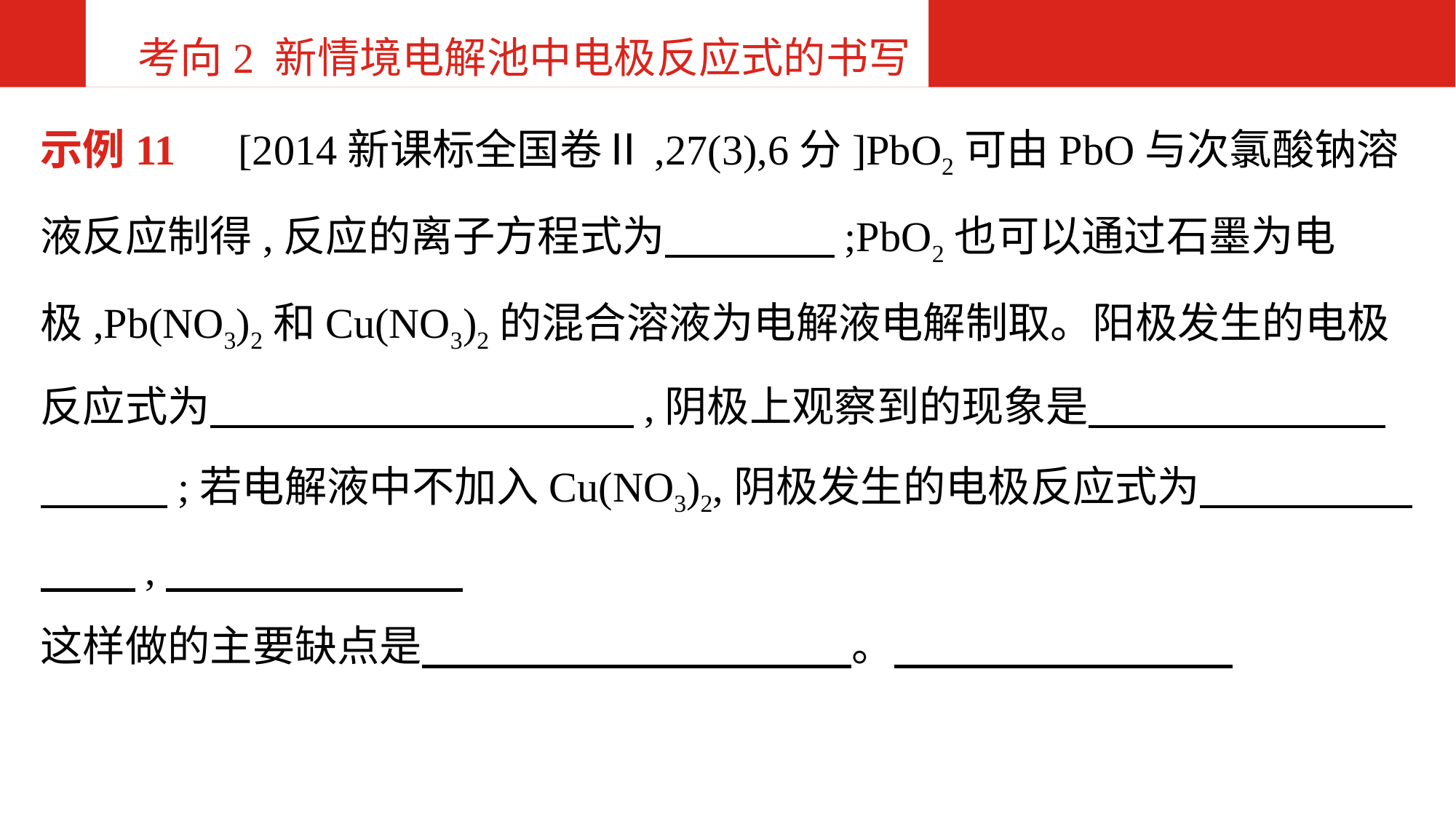

考向2 新情境电解池中电极反应式的书写

示例11　[2014新课标全国卷Ⅱ,27(3),6分]PbO2可由PbO与次氯酸钠溶液反应制得,反应的离子方程式为　　　　;PbO2也可以通过石墨为电极,Pb(NO3)2和Cu(NO3)2的混合溶液为电解液电解制取。阳极发生的电极反应式为　　　　　　　　　　,阴极上观察到的现象是　　　　　　　　　　;若电解液中不加入Cu(NO3)2,阴极发生的电极反应式为　　　                    ,
这样做的主要缺点是　　　　                       　。